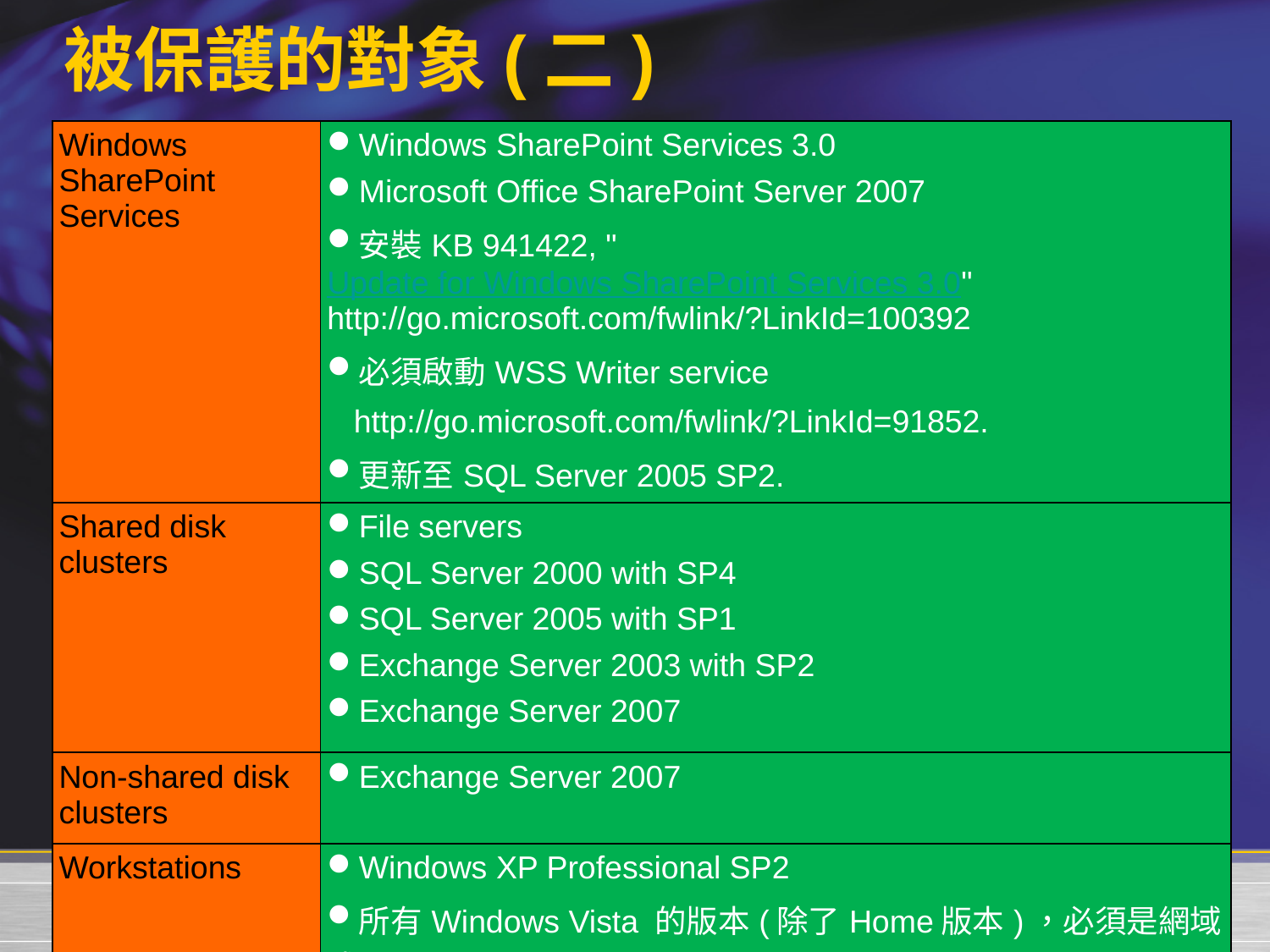

# 被保護的對象(二)
| Windows SharePoint Services | Windows SharePoint Services 3.0 Microsoft Office SharePoint Server 2007 安裝KB 941422, "Update for Windows SharePoint Services 3.0" http://go.microsoft.com/fwlink/?LinkId=100392 必須啟動WSS Writer service http://go.microsoft.com/fwlink/?LinkId=91852. 更新至SQL Server 2005 SP2. |
| --- | --- |
| Shared disk clusters | File servers SQL Server 2000 with SP4 SQL Server 2005 with SP1 Exchange Server 2003 with SP2 Exchange Server 2007 |
| Non-shared disk clusters | Exchange Server 2007 |
| Workstations | Windows XP Professional SP2 所有Windows Vista 的版本(除了Home版本)，必須是網域成員 |